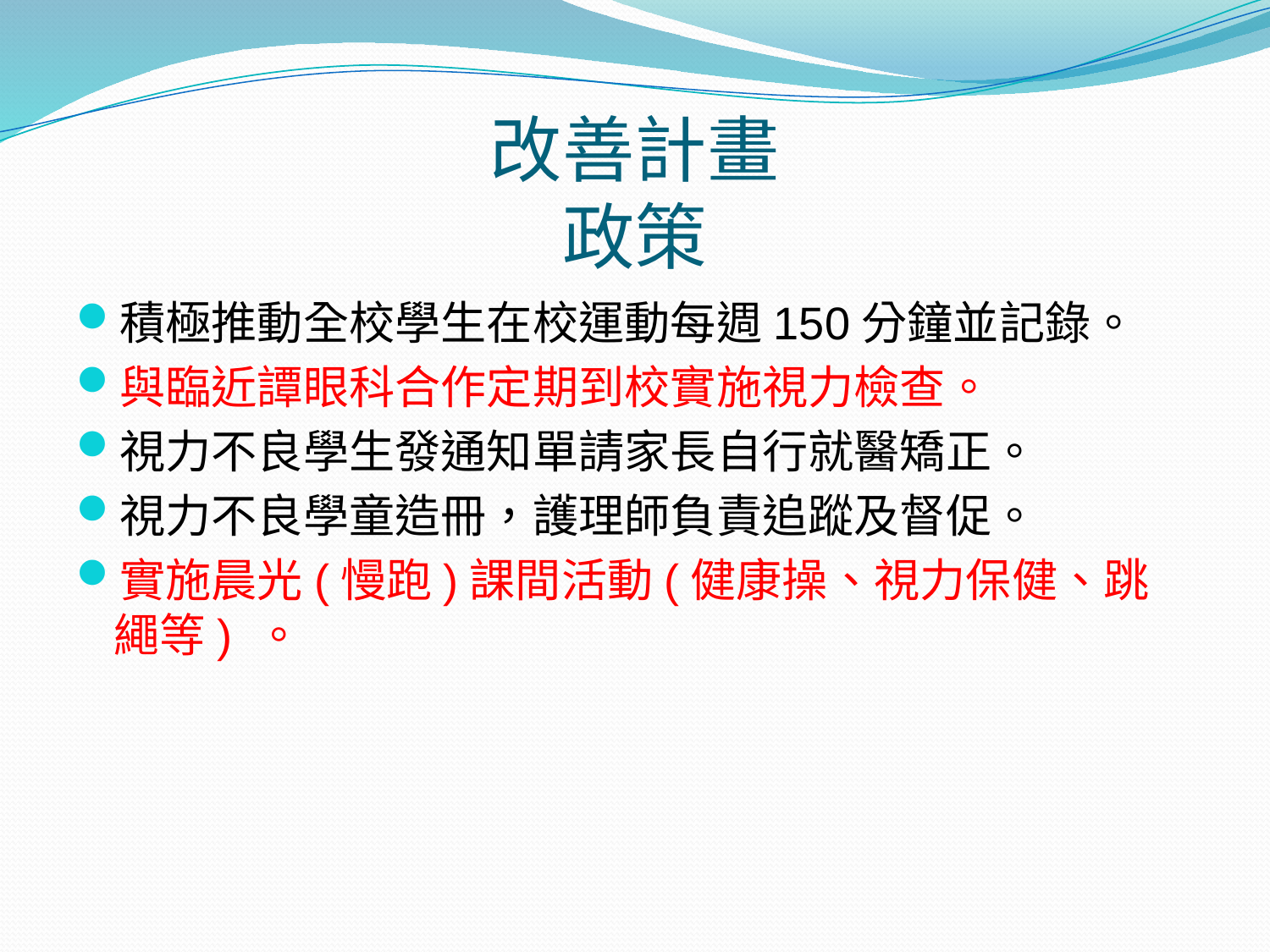

# 改善計畫 政策
積極推動全校學生在校運動每週150分鐘並記錄。
與臨近譚眼科合作定期到校實施視力檢查。
視力不良學生發通知單請家長自行就醫矯正。
視力不良學童造冊，護理師負責追蹤及督促。
實施晨光(慢跑)課間活動(健康操、視力保健、跳繩等) 。